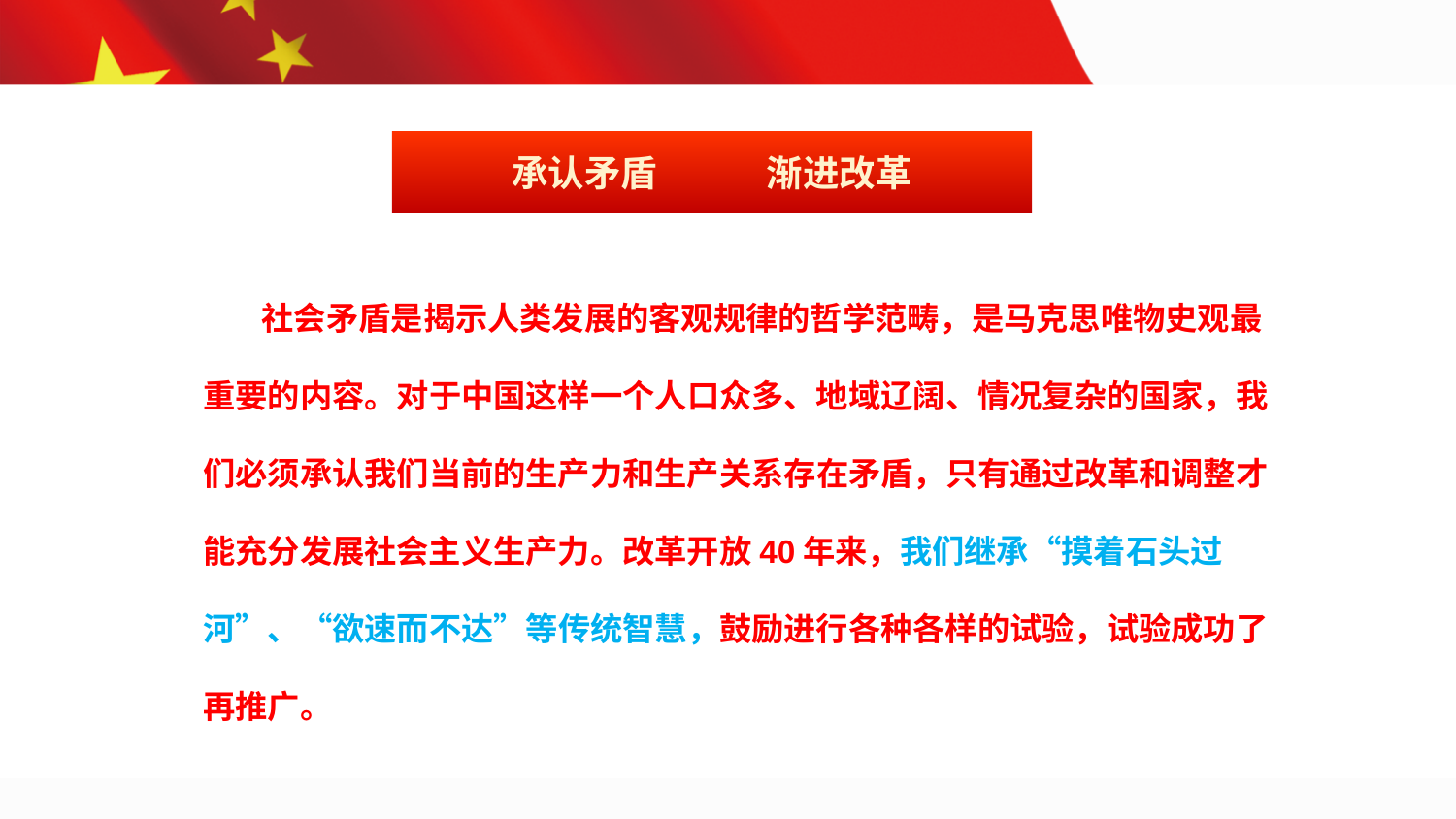

# 承认矛盾      渐进改革
       社会矛盾是揭示人类发展的客观规律的哲学范畴，是马克思唯物史观最重要的内容。对于中国这样一个人口众多、地域辽阔、情况复杂的国家，我们必须承认我们当前的生产力和生产关系存在矛盾，只有通过改革和调整才能充分发展社会主义生产力。改革开放40年来，我们继承“摸着石头过河”、“欲速而不达”等传统智慧，鼓励进行各种各样的试验，试验成功了再推广。